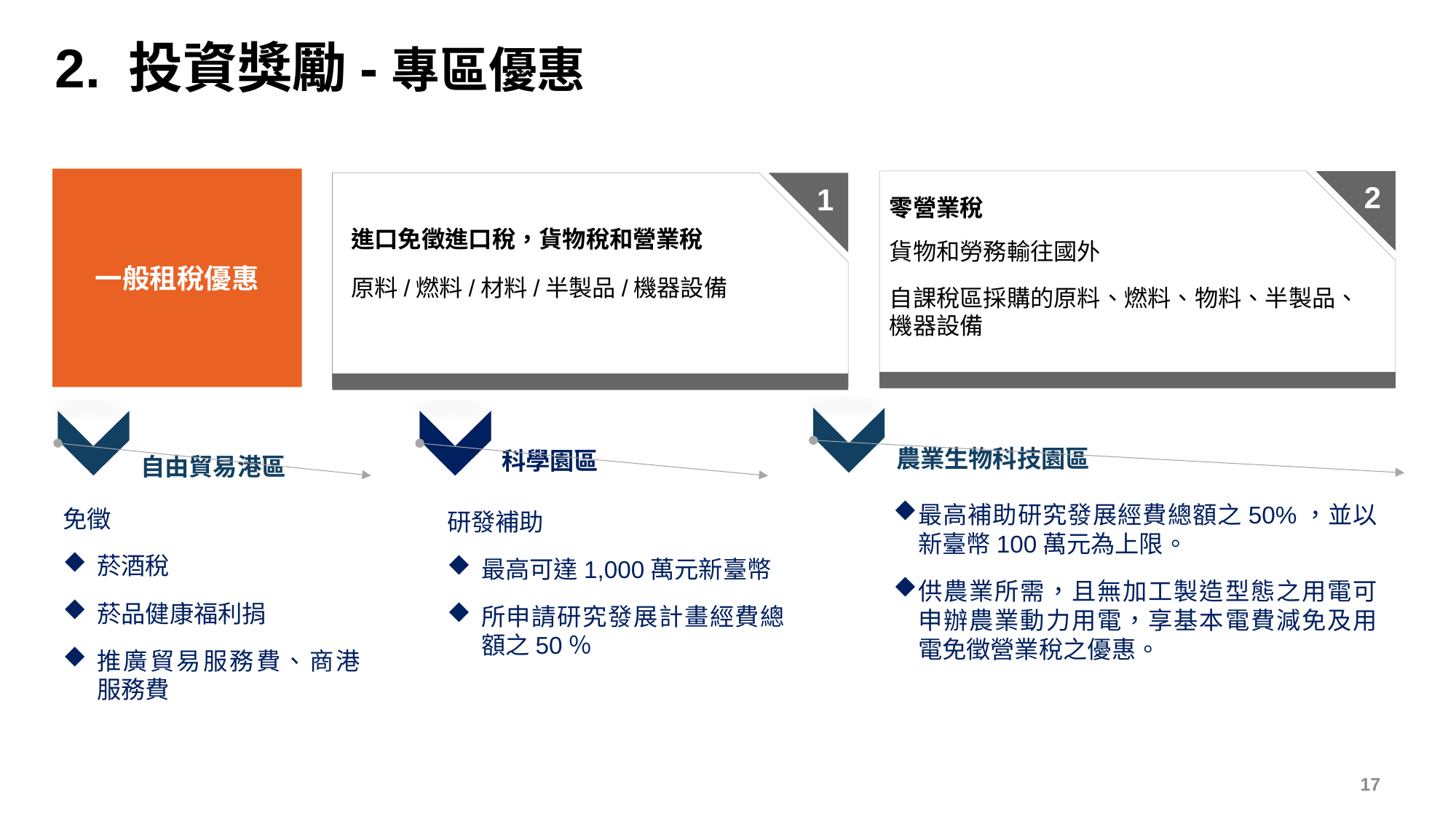

2. 投資獎勵-專區優惠

一般租稅優惠

2

1

零營業稅
貨物和勞務輸往國外
自課稅區採購的原料、燃料、物料、半製品、機器設備
進口免徵進口稅，貨物稅和營業稅
原料/燃料/材料/半製品/機器設備

農業生物科技園區
科學園區
自由貿易港區
最高補助研究發展經費總額之50%，並以新臺幣100萬元為上限。
供農業所需，且無加工製造型態之用電可申辦農業動力用電，享基本電費減免及用電免徵營業稅之優惠。
免徵
菸酒稅
菸品健康福利捐
推廣貿易服務費、商港服務費
研發補助
最高可達1,000萬元新臺幣
所申請研究發展計畫經費總額之50％
17